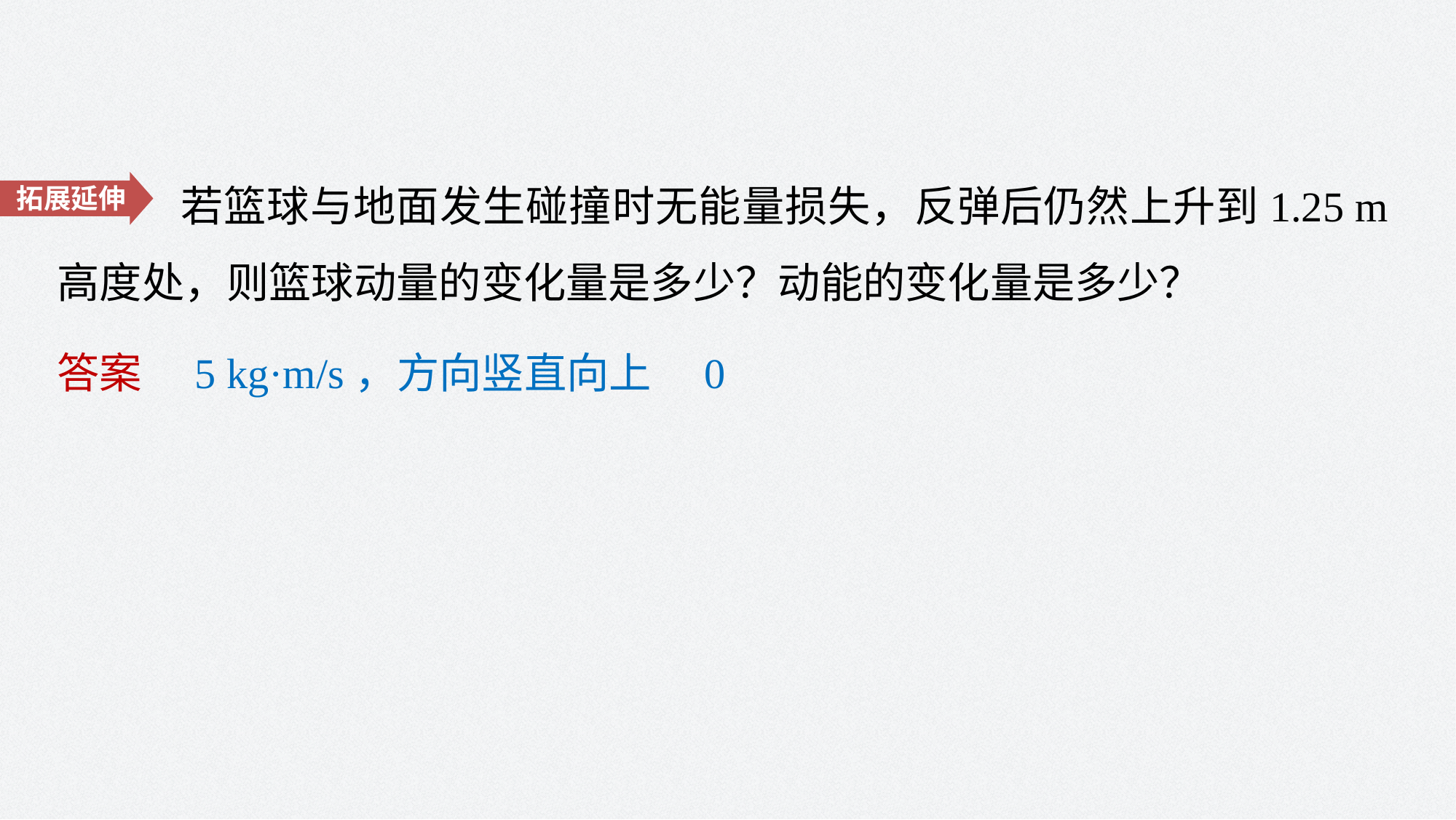

若篮球与地面发生碰撞时无能量损失，反弹后仍然上升到1.25 m高度处，则篮球动量的变化量是多少？动能的变化量是多少？

拓展延伸
答案　5 kg·m/s，方向竖直向上　0